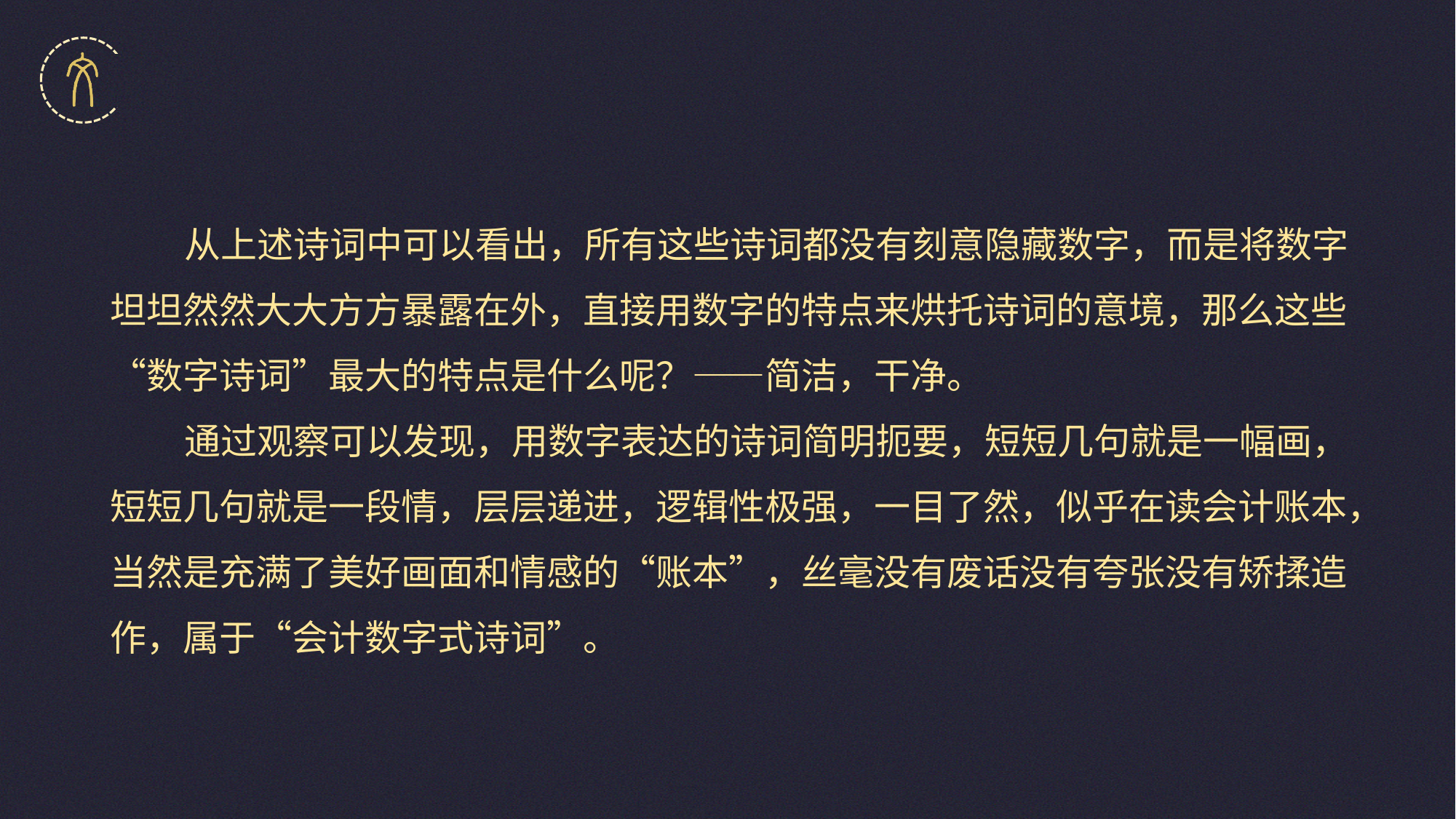

从上述诗词中可以看出，所有这些诗词都没有刻意隐藏数字，而是将数字坦坦然然大大方方暴露在外，直接用数字的特点来烘托诗词的意境，那么这些“数字诗词”最大的特点是什么呢？——简洁，干净。
        通过观察可以发现，用数字表达的诗词简明扼要，短短几句就是一幅画，短短几句就是一段情，层层递进，逻辑性极强，一目了然，似乎在读会计账本，当然是充满了美好画面和情感的“账本”，丝毫没有废话没有夸张没有矫揉造作，属于“会计数字式诗词”。